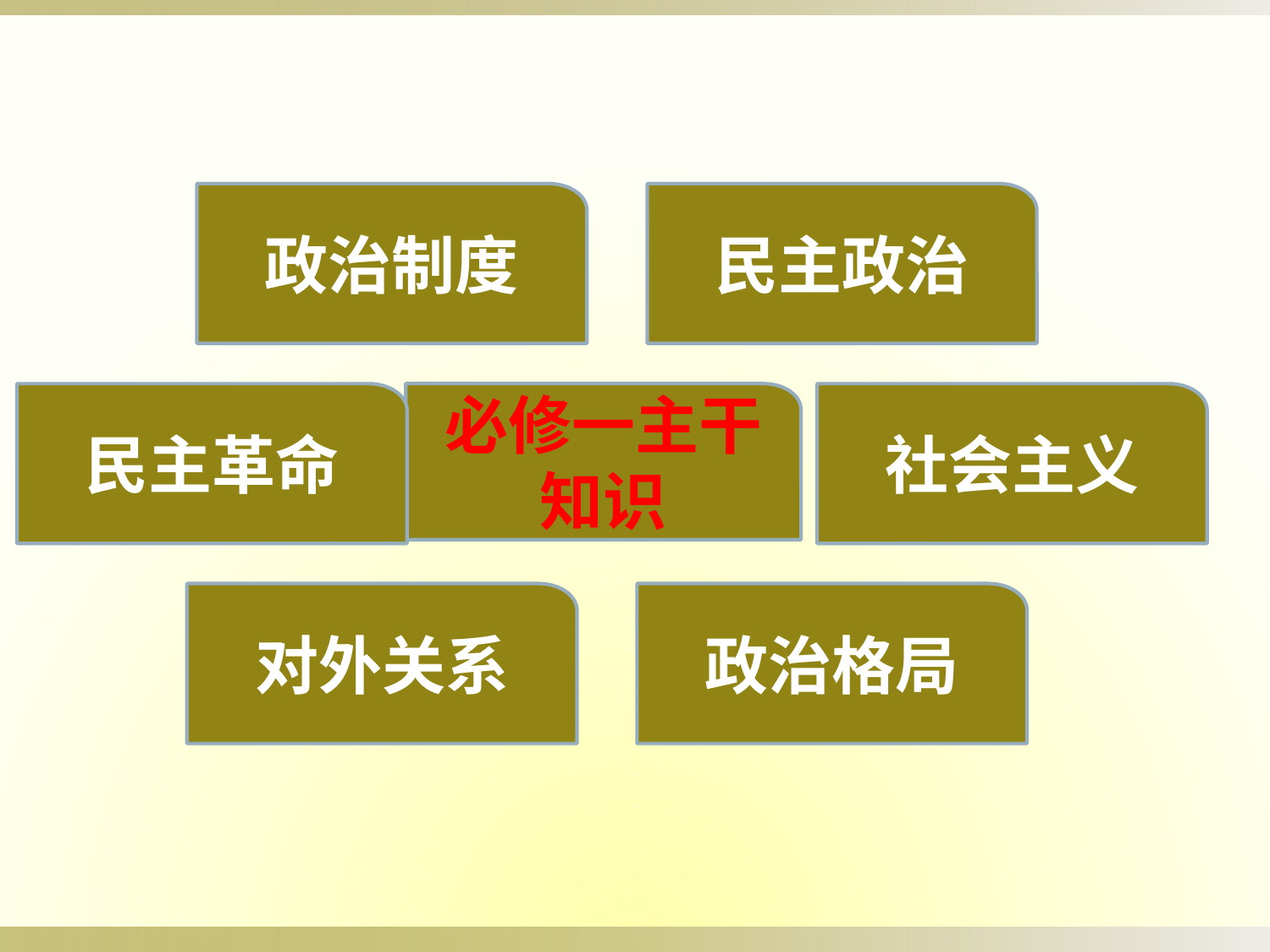

政治制度
民主政治
民主革命
必修一主干知识
社会主义
对外关系
政治格局